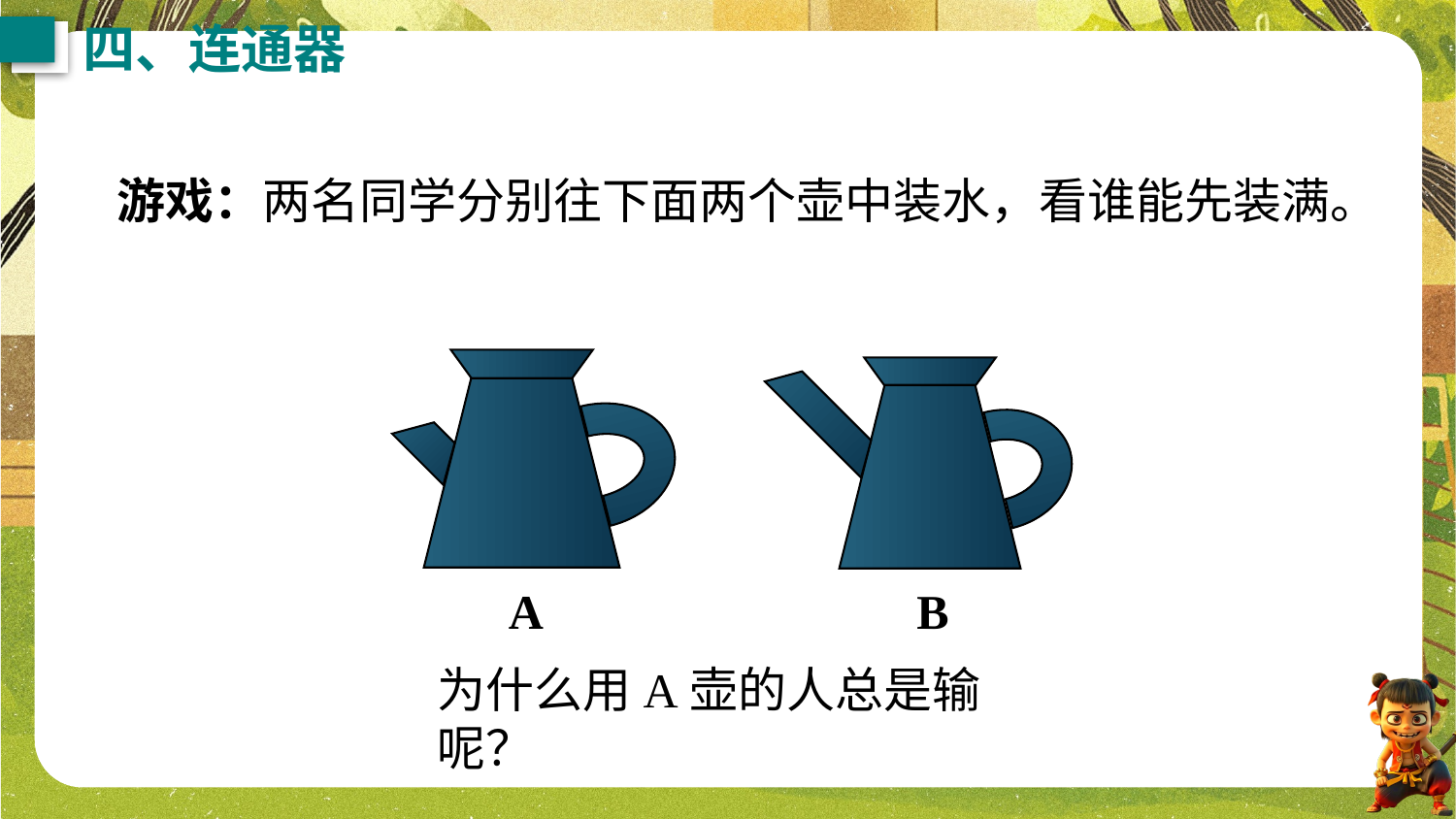

四、连通器

游戏：两名同学分别往下面两个壶中装水，看谁能先装满。

A
B
为什么用A壶的人总是输呢？